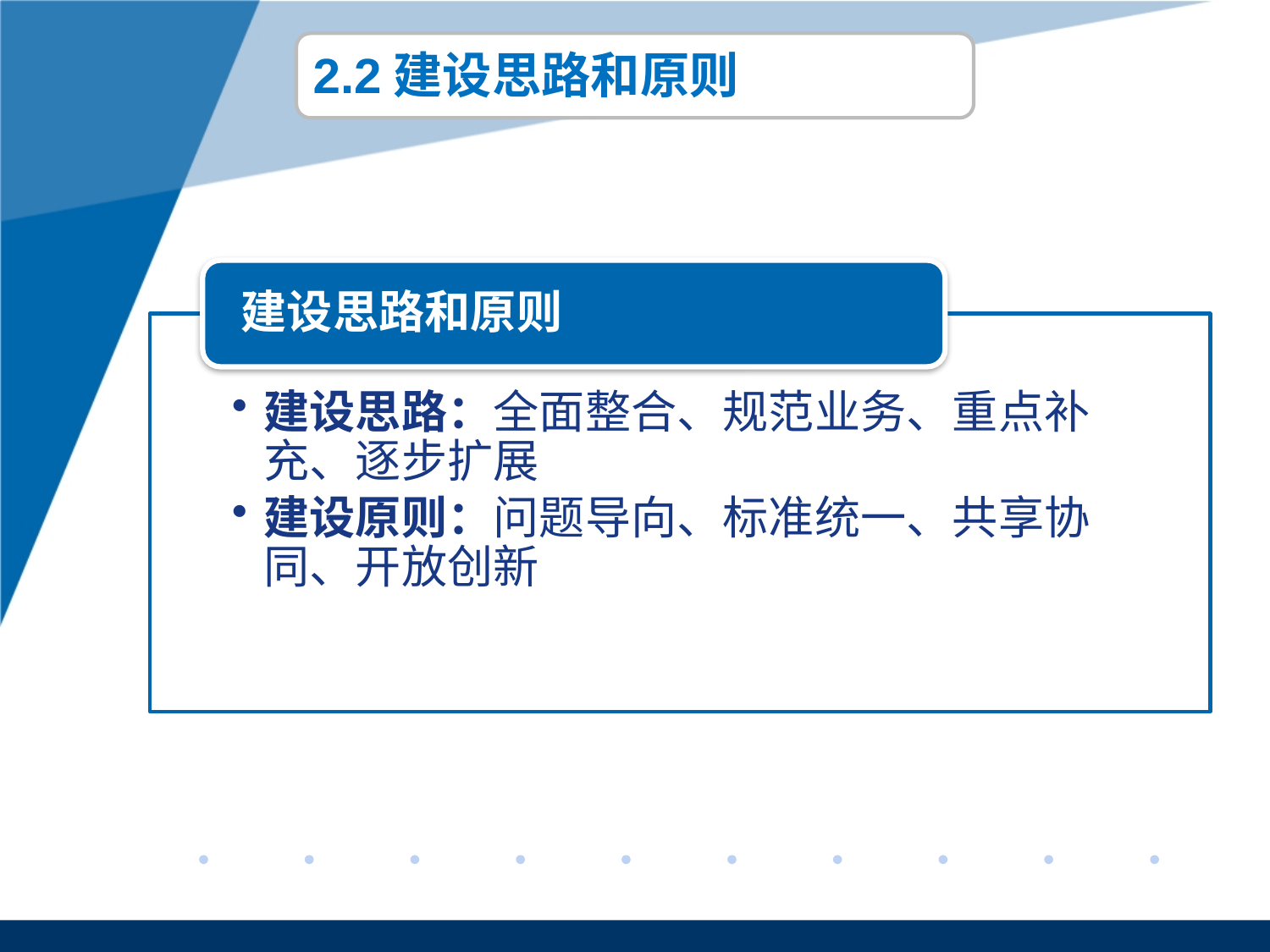

2.2建设思路和原则
建设思路：全面整合、规范业务、重点补充、逐步扩展
建设原则：问题导向、标准统一、共享协同、开放创新
建设思路和原则